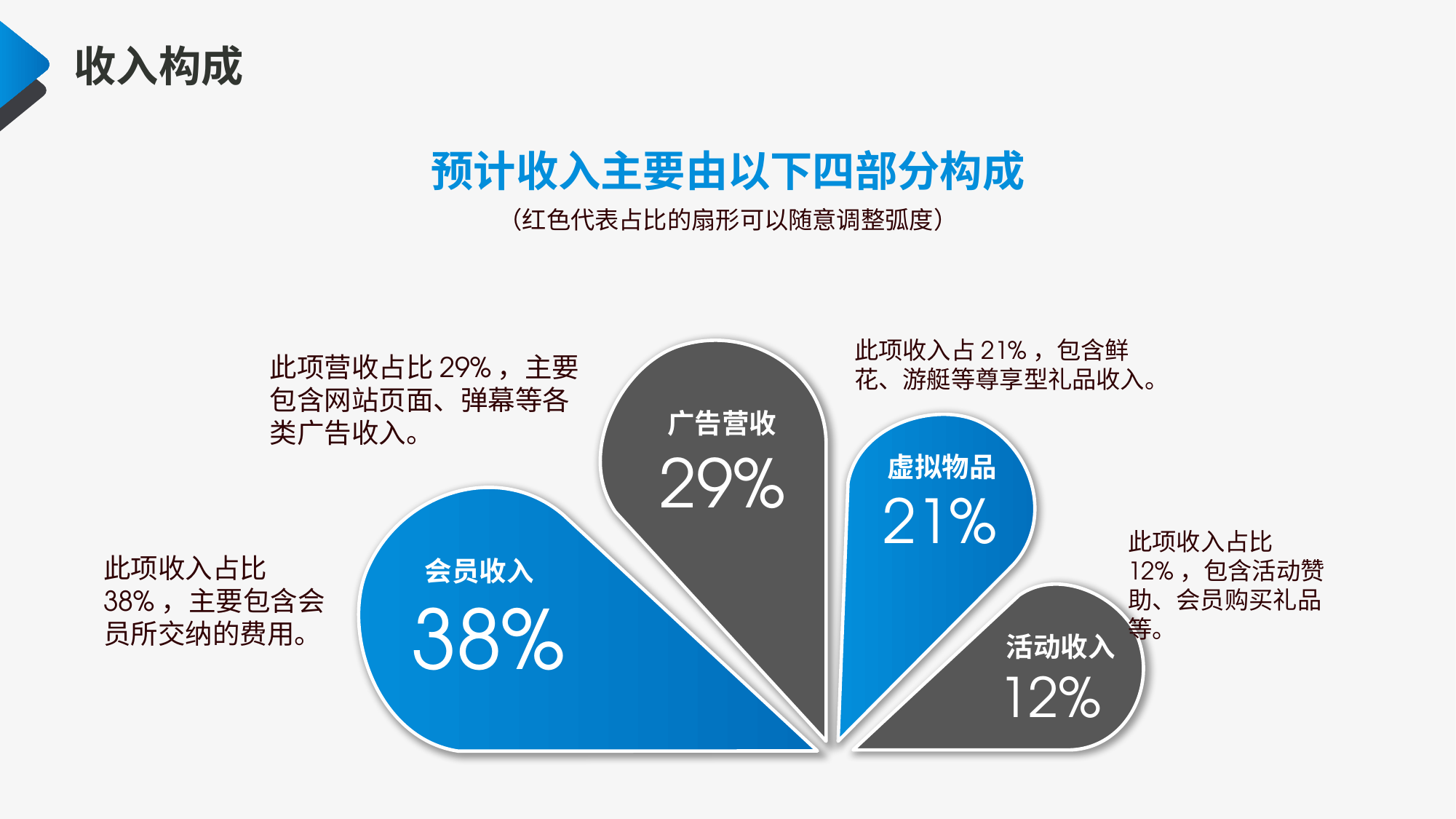

收入构成

预计收入主要由以下四部分构成
（红色代表占比的扇形可以随意调整弧度）

此项收入占21%，包含鲜花、游艇等尊享型礼品收入。
此项营收占比29%，主要包含网站页面、弹幕等各类广告收入。
广告营收

29%
虚拟物品

21%
此项收入占比12%，包含活动赞助、会员购买礼品等。
此项收入占比38%，主要包含会员所交纳的费用。
会员收入

38%
活动收入
12%